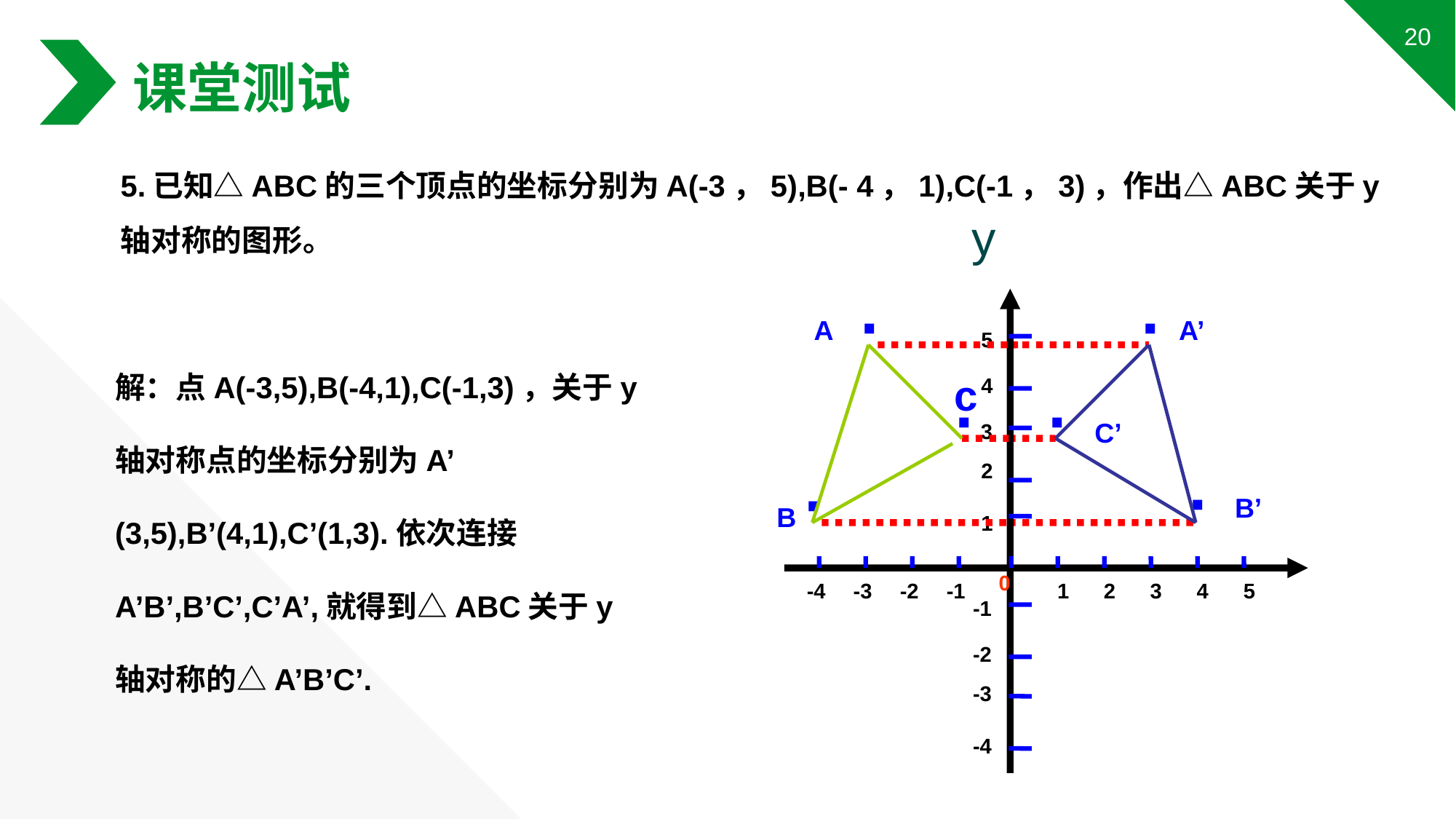

课堂测试
5.已知△ABC的三个顶点的坐标分别为A(-3，5),B(- 4，1),C(-1，3)，作出△ABC关于y轴对称的图形。
y
·
·

5

4
3

2
1

-1

-2
-3

-4

-4
-3
-2
-1
1
2
3
4
5
0

c
·

·
B

A
A’

·
C’

·
B’

解：点A(-3,5),B(-4,1),C(-1,3)，关于y轴对称点的坐标分别为A’ (3,5),B’(4,1),C’(1,3).依次连接A’B’,B’C’,C’A’,就得到△ABC关于y轴对称的△A’B’C’.